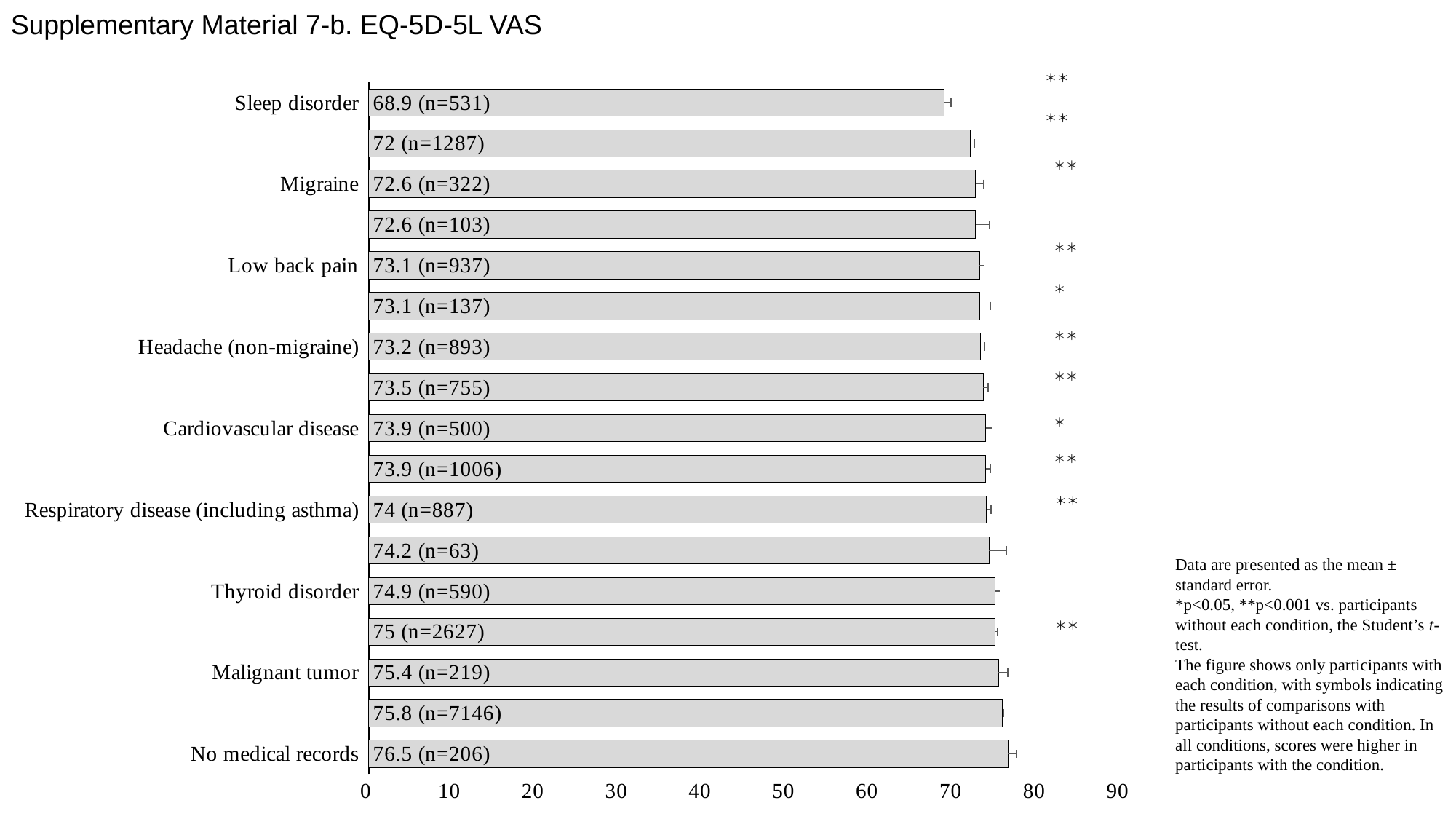

Supplementary Material 7-b. EQ-5D-5L VAS

### Chart:

| Category | 罹患 |
|---|---|
| No medical records  | 76.49029 |
| With medical records  | 75.83305 |
| Malignant tumor  | 75.39726 |
| Allergic rhinitis  | 74.98363 |
| Thyroid disorder  | 74.92203 |
| Conditions related to premenstrual syndrome  | 74.2381 |
| Respiratory disease (including asthma)  | 73.95265 |
| Constipation  | 73.87475 |
| Cardiovascular disease  | 73.858 |
| Dysmenorrhea  | 73.53992 |
| Headache (non-migraine)  | 73.18813 |
| Collagen disease  | 73.13139 |
| Low back pain  | 73.11206 |
| Diabetes mellitus  | 72.64078 |
| Migraine  | 72.63043 |
| Mental disorders (including depression and schizophrenia)  | 72.03963 |
| Sleep disorder  | 68.87759 |
＊＊
＊＊
＊＊
＊＊
＊
＊＊
＊＊
＊
＊＊
＊＊
Data are presented as the mean ± standard error.
*p<0.05, **p<0.001 vs. participants without each condition, the Student’s t-test.
The figure shows only participants with each condition, with symbols indicating the results of comparisons with participants without each condition. In all conditions, scores were higher in participants with the condition.
＊＊